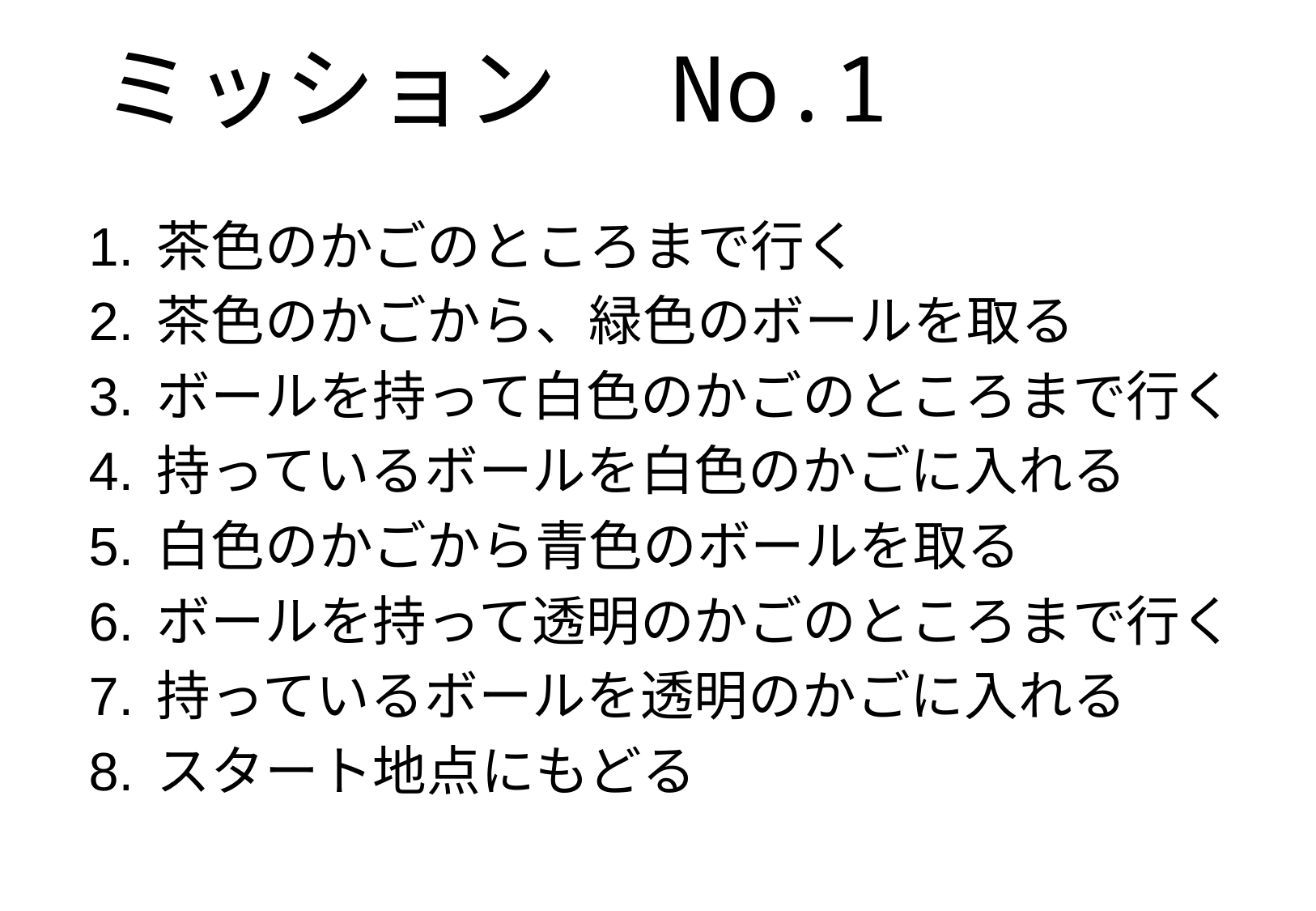

# ミッション　No.1
茶色のかごのところまで行く
茶色のかごから、緑色のボールを取る
ボールを持って白色のかごのところまで行く
持っているボールを白色のかごに入れる
白色のかごから青色のボールを取る
ボールを持って透明のかごのところまで行く
持っているボールを透明のかごに入れる
スタート地点にもどる